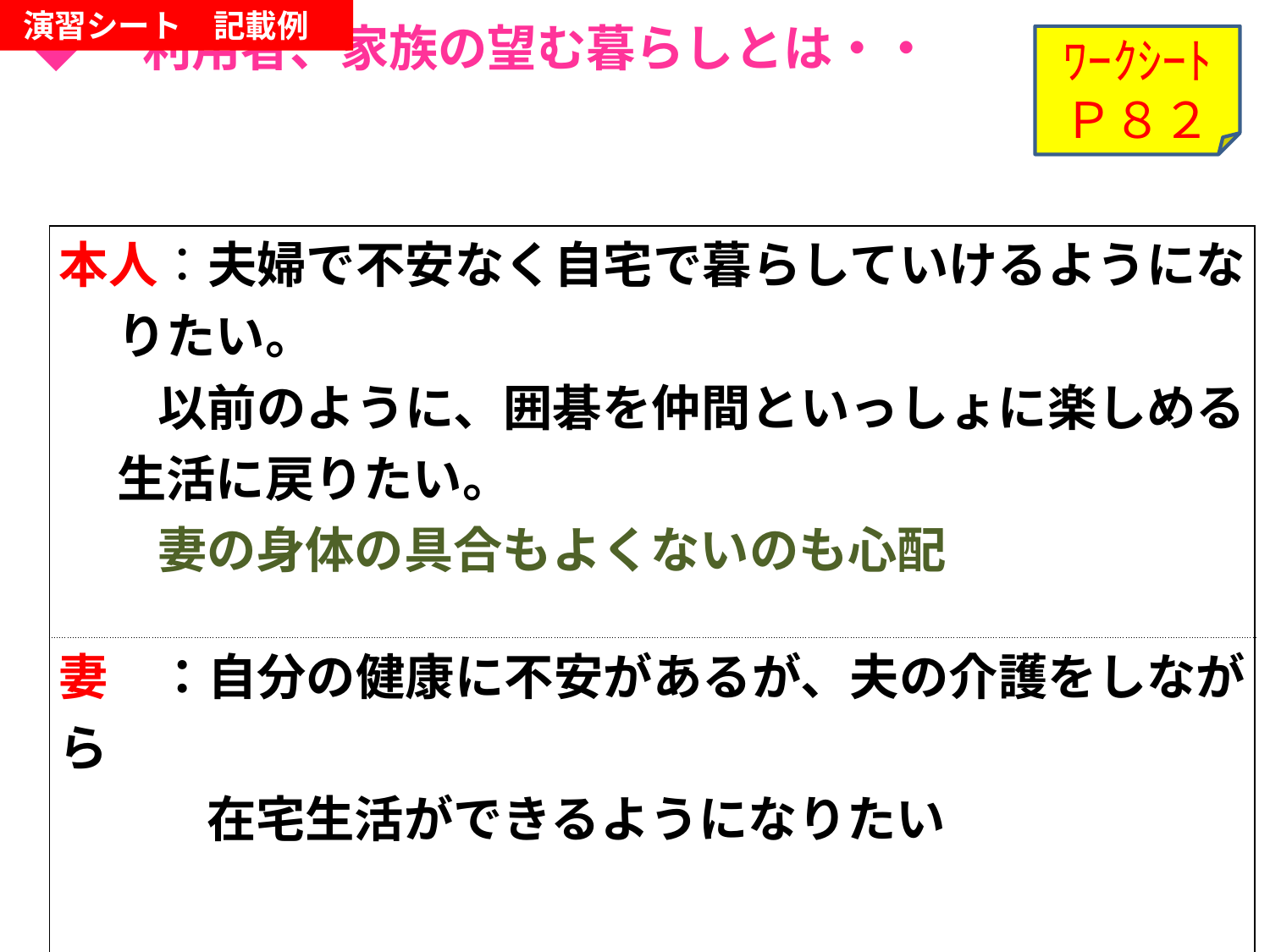

演習シート　記載例
ﾜｰｸｼｰﾄ
Ｐ８２
◆　利用者、家族の望む暮らしとは・・
| 本人：夫婦で不安なく自宅で暮らしていけるようになりたい。 　　以前のように、囲碁を仲間といっしょに楽しめる生活に戻りたい。 　　妻の身体の具合もよくないのも心配 |
| --- |
| 妻　：自分の健康に不安があるが、夫の介護をしながら 　　　在宅生活ができるようになりたい |